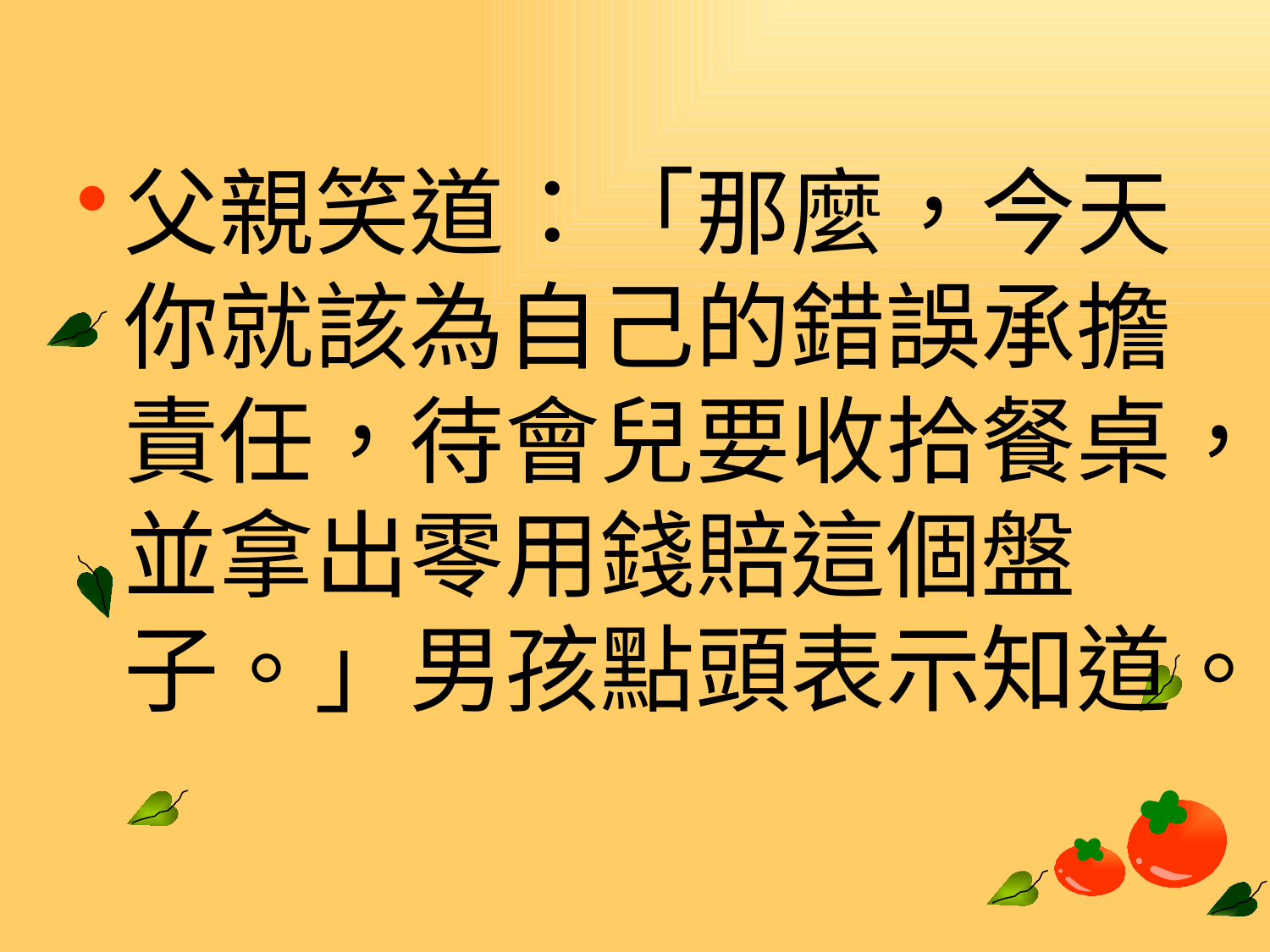

父親笑道：「那麼，今天你就該為自己的錯誤承擔責任，待會兒要收拾餐桌，並拿出零用錢賠這個盤子。」男孩點頭表示知道。